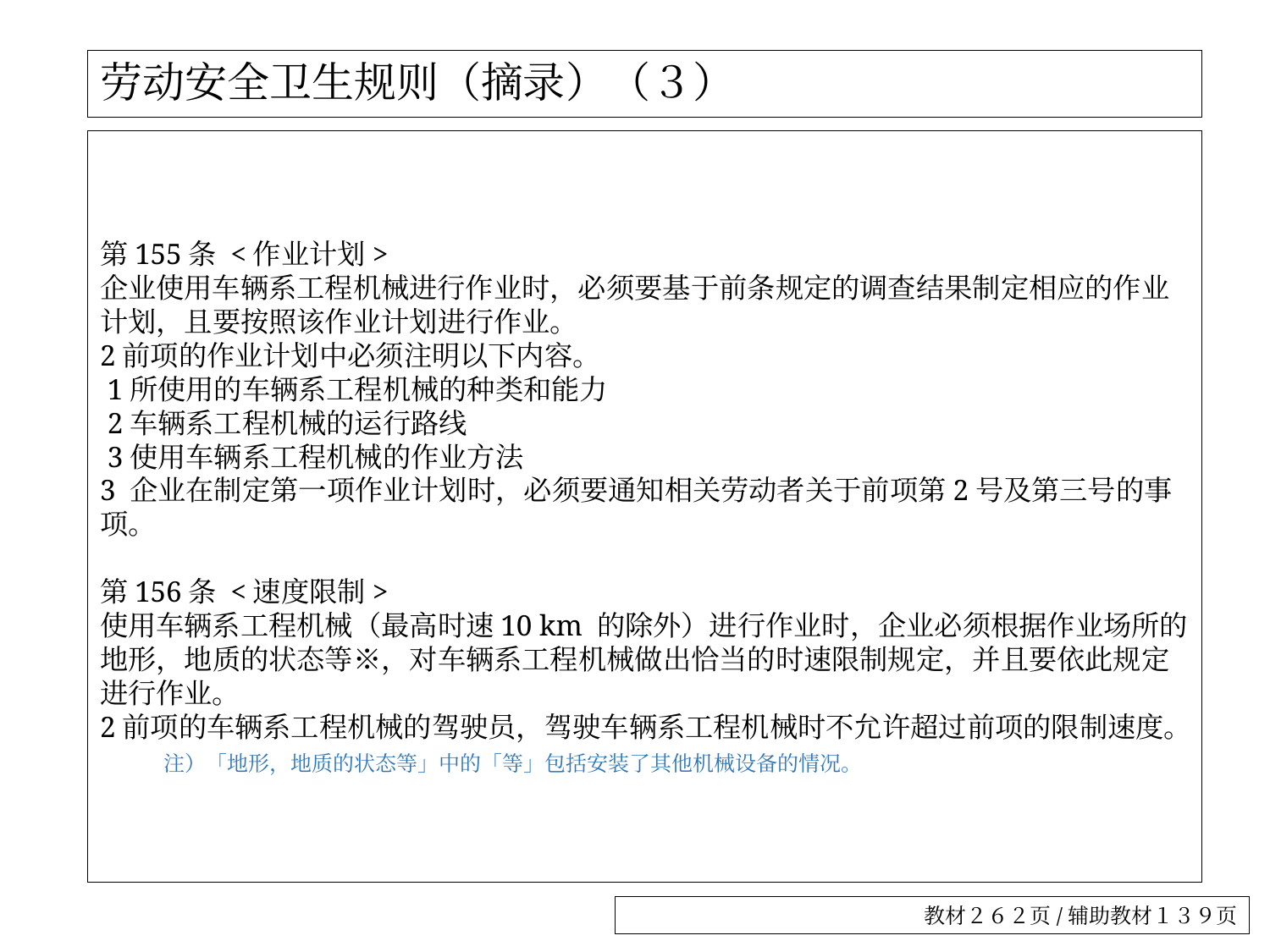

# 劳动安全卫生规则（摘录）（３）
第155条 <作业计划>
企业使用车辆系工程机械进行作业时，必须要基于前条规定的调查结果制定相应的作业计划，且要按照该作业计划进行作业。
2前项的作业计划中必须注明以下内容。
 1所使用的车辆系工程机械的种类和能力
 2车辆系工程机械的运行路线
 3使用车辆系工程机械的作业方法
3 企业在制定第一项作业计划时，必须要通知相关劳动者关于前项第2号及第三号的事项。

第156条 <速度限制>
使用车辆系工程机械（最高时速10 km 的除外）进行作业时，企业必须根据作业场所的地形，地质的状态等※，对车辆系工程机械做出恰当的时速限制规定，并且要依此规定进行作业。
2前项的车辆系工程机械的驾驶员，驾驶车辆系工程机械时不允许超过前项的限制速度。
        注）「地形，地质的状态等」中的「等」包括安装了其他机械设备的情况。
教材２６２页/辅助教材１３９页